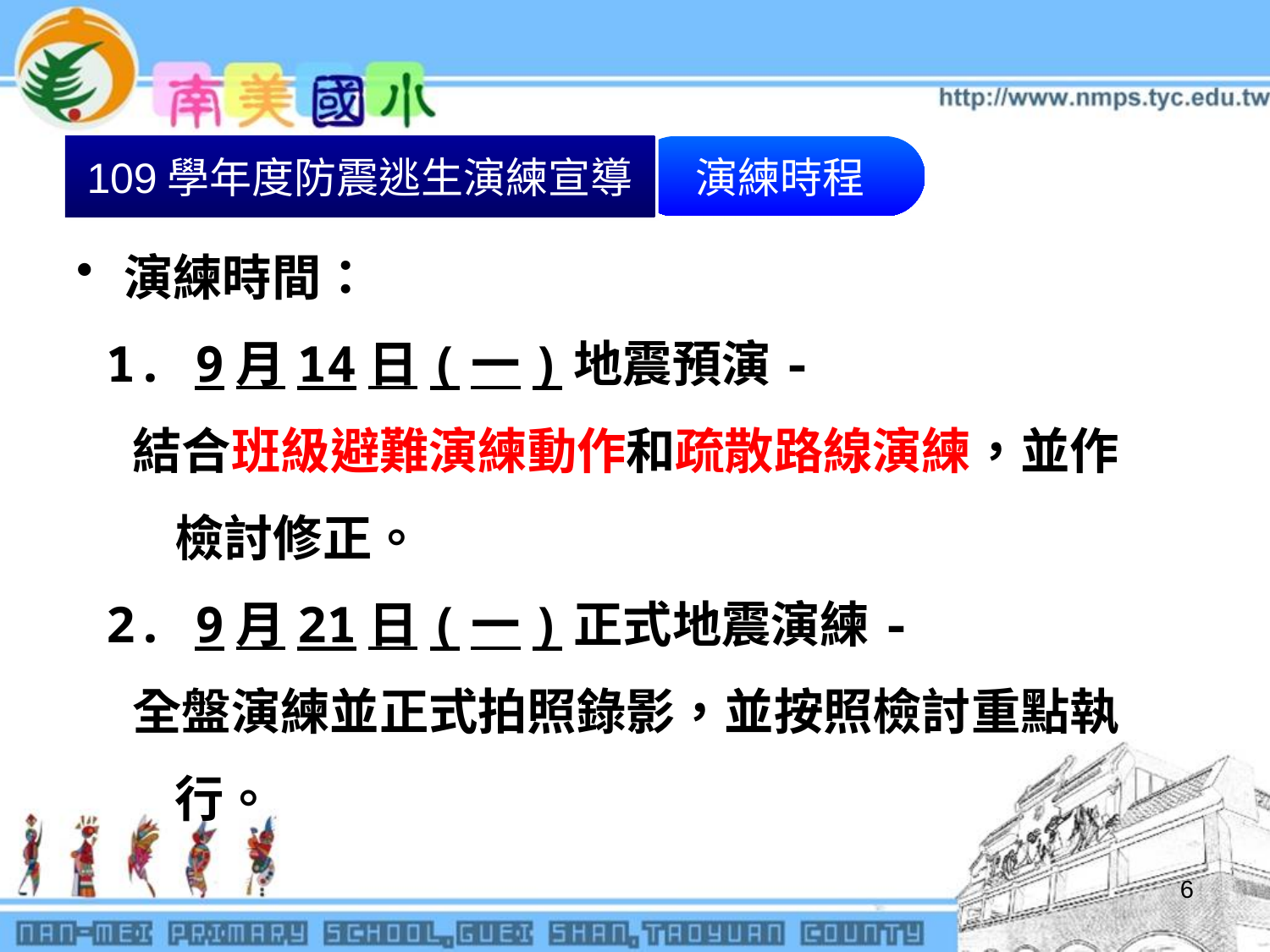

# 109學年度防震逃生演練宣導
演練時程
演練時間：
 1. 9月14日(一)地震預演-
    結合班級避難演練動作和疏散路線演練，並作
　　檢討修正。
 2. 9月21日(一)正式地震演練-
    全盤演練並正式拍照錄影，並按照檢討重點執
　　行。

6